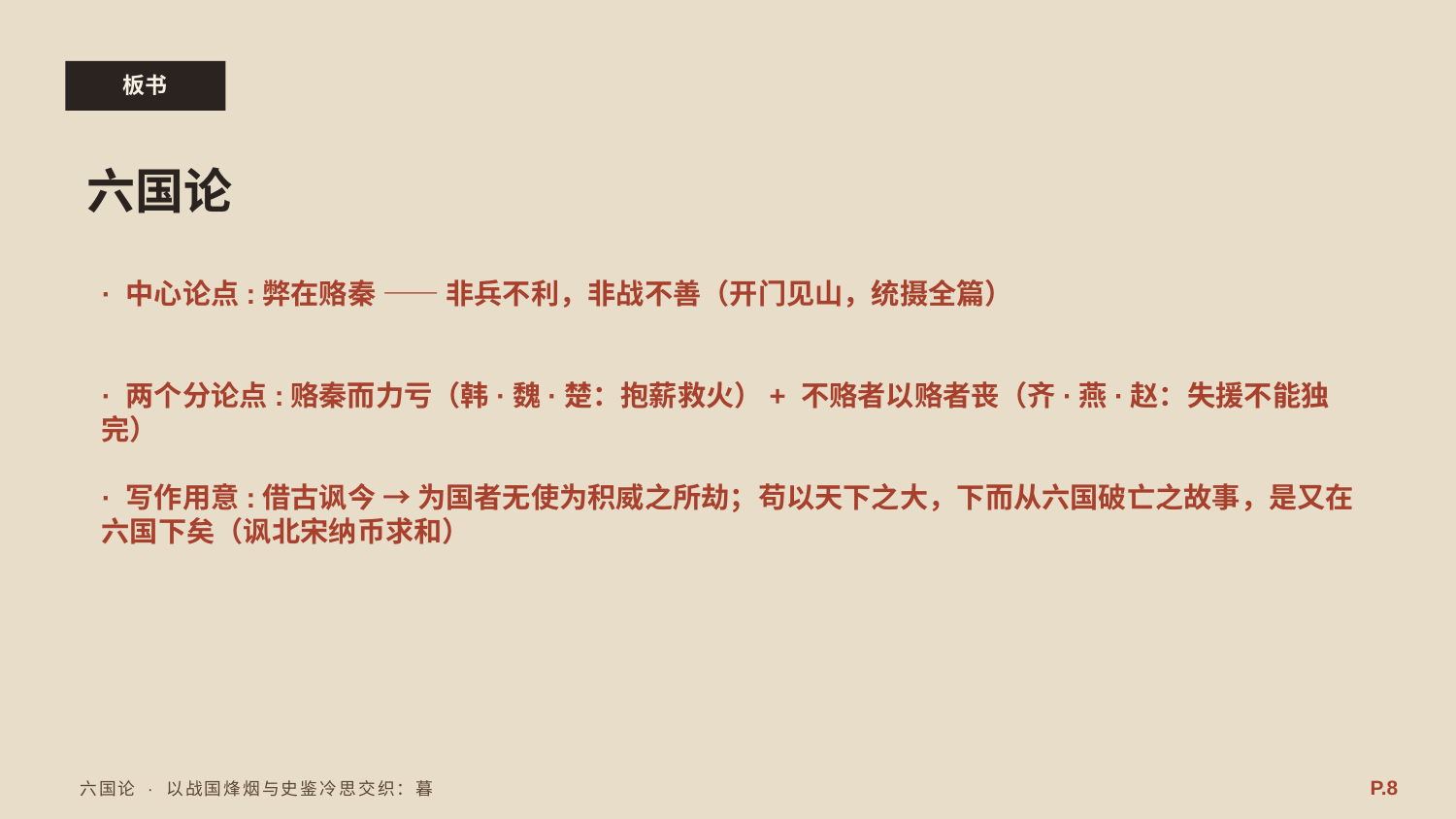

板书

六国论
· 中心论点:弊在赂秦 —— 非兵不利，非战不善（开门见山，统摄全篇）
· 两个分论点:赂秦而力亏（韩·魏·楚：抱薪救火）+ 不赂者以赂者丧（齐·燕·赵：失援不能独完）
· 写作用意:借古讽今 → 为国者无使为积威之所劫；苟以天下之大，下而从六国破亡之故事，是又在六国下矣（讽北宋纳币求和）
P.8
六国论 · 以战国烽烟与史鉴冷思交织：暮